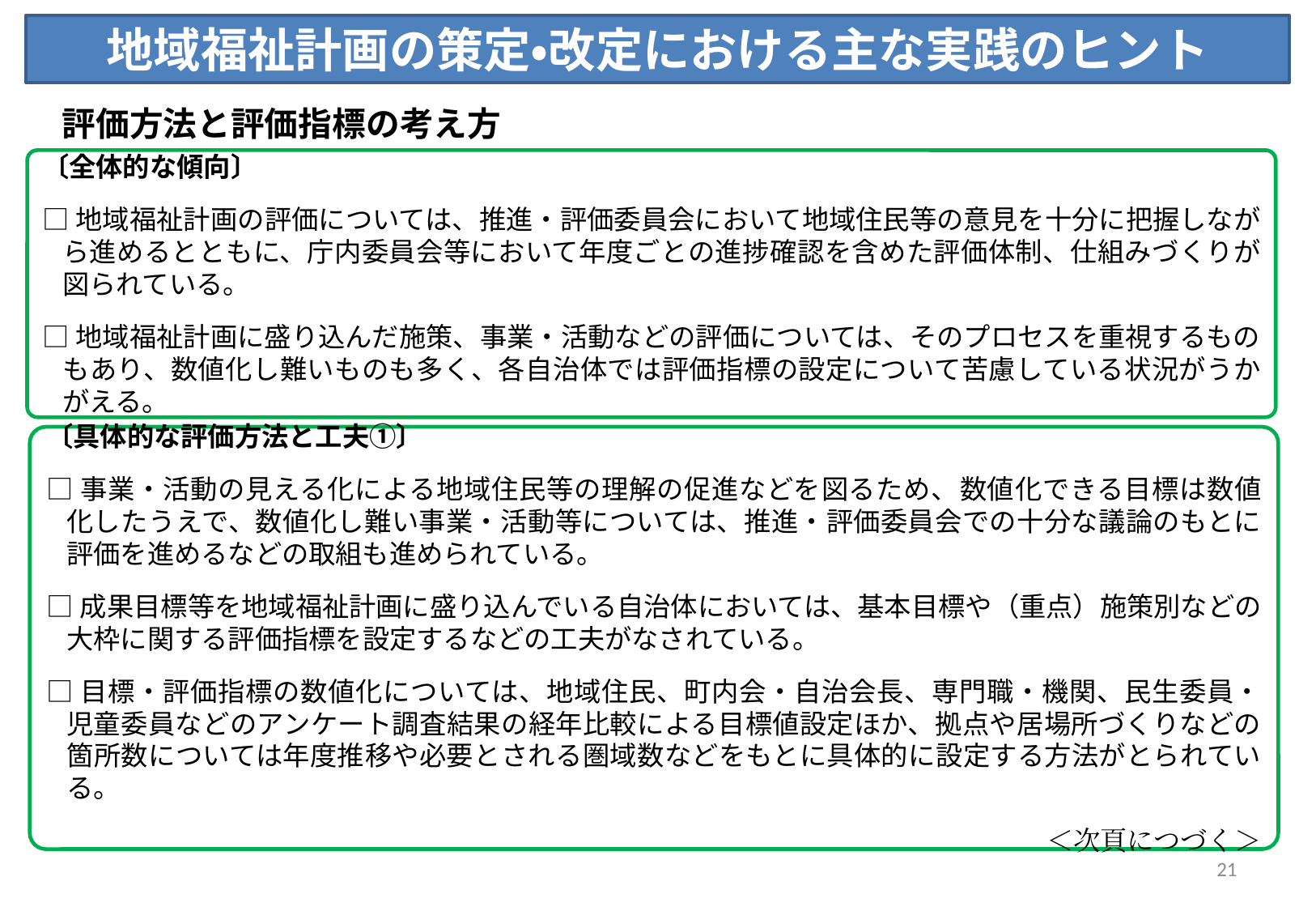

地域福祉計画の策定・改定における主な実践のヒント
評価方法と評価指標の考え方
〔全体的な傾向〕
□地域福祉計画の評価については、推進・評価委員会において地域住民等の意見を十分に把握しながら進めるとともに、庁内委員会等において年度ごとの進捗確認を含めた評価体制、仕組みづくりが図られている。
□地域福祉計画に盛り込んだ施策、事業・活動などの評価については、そのプロセスを重視するものもあり、数値化し難いものも多く、各自治体では評価指標の設定について苦慮している状況がうかがえる。
〔具体的な評価方法と工夫①〕
□事業・活動の見える化による地域住民等の理解の促進などを図るため、数値化できる目標は数値化したうえで、数値化し難い事業・活動等については、推進・評価委員会での十分な議論のもとに評価を進めるなどの取組も進められている。
□成果目標等を地域福祉計画に盛り込んでいる自治体においては、基本目標や（重点）施策別などの大枠に関する評価指標を設定するなどの工夫がなされている。
□目標・評価指標の数値化については、地域住民、町内会・自治会長、専門職・機関、民生委員・児童委員などのアンケート調査結果の経年比較による目標値設定ほか、拠点や居場所づくりなどの箇所数については年度推移や必要とされる圏域数などをもとに具体的に設定する方法がとられている。
＜次頁につづく＞

21